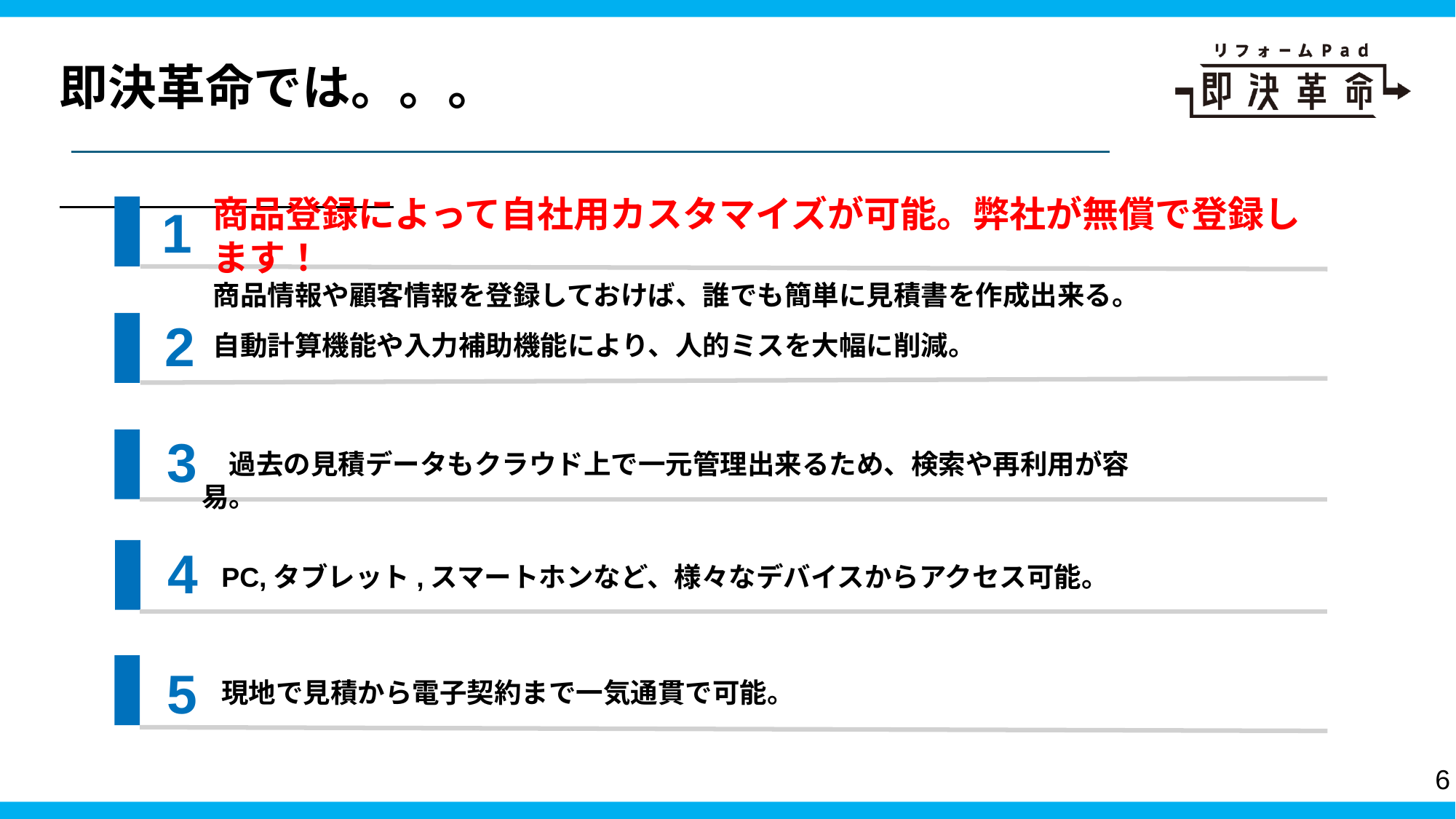

即決革命では。。。

商品登録によって自社用カスタマイズが可能。弊社が無償で登録します！
商品情報や顧客情報を登録しておけば、誰でも簡単に見積書を作成出来る。
1

2

自動計算機能や入力補助機能により、人的ミスを大幅に削減。
3

　過去の見積データもクラウド上で一元管理出来るため、検索や再利用が容易。
4

PC,タブレット,スマートホンなど、様々なデバイスからアクセス可能。
5

現地で見積から電子契約まで一気通貫で可能。
6